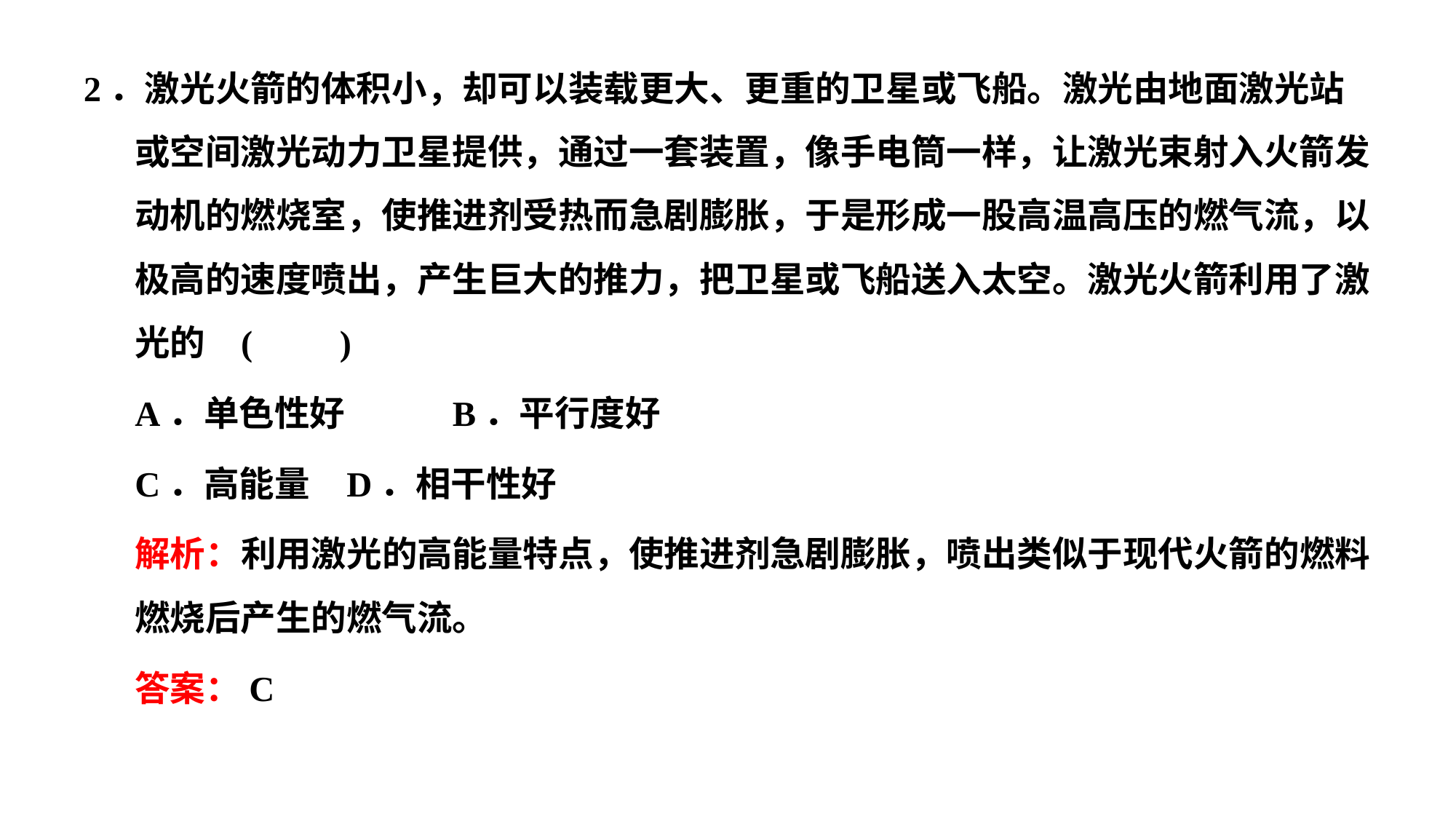

2．激光火箭的体积小，却可以装载更大、更重的卫星或飞船。激光由地面激光站或空间激光动力卫星提供，通过一套装置，像手电筒一样，让激光束射入火箭发动机的燃烧室，使推进剂受热而急剧膨胀，于是形成一股高温高压的燃气流，以极高的速度喷出，产生巨大的推力，把卫星或飞船送入太空。激光火箭利用了激光的								(　　)
A．单色性好  	B．平行度好
C．高能量  	D．相干性好
解析：利用激光的高能量特点，使推进剂急剧膨胀，喷出类似于现代火箭的燃料燃烧后产生的燃气流。
答案：C